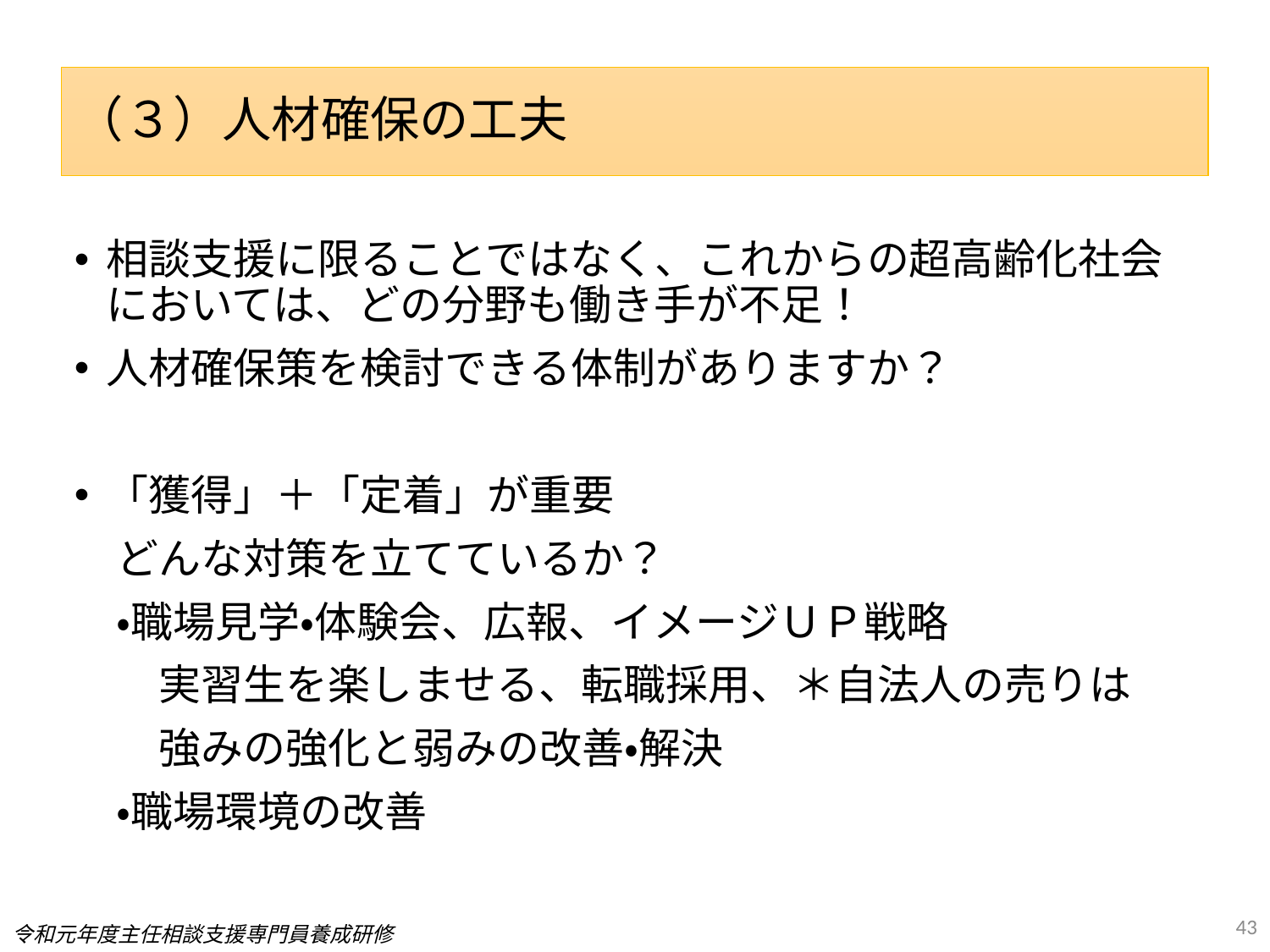

（３）人材確保の工夫
相談支援に限ることではなく、これからの超高齢化社会においては、どの分野も働き手が不足！
人材確保策を検討できる体制がありますか？

「獲得」＋「定着」が重要
　どんな対策を立てているか？
　・職場見学・体験会、広報、イメージＵＰ戦略
　　実習生を楽しませる、転職採用、＊自法人の売りは
　　強みの強化と弱みの改善・解決
　・職場環境の改善
43
令和元年度主任相談支援専門員養成研修